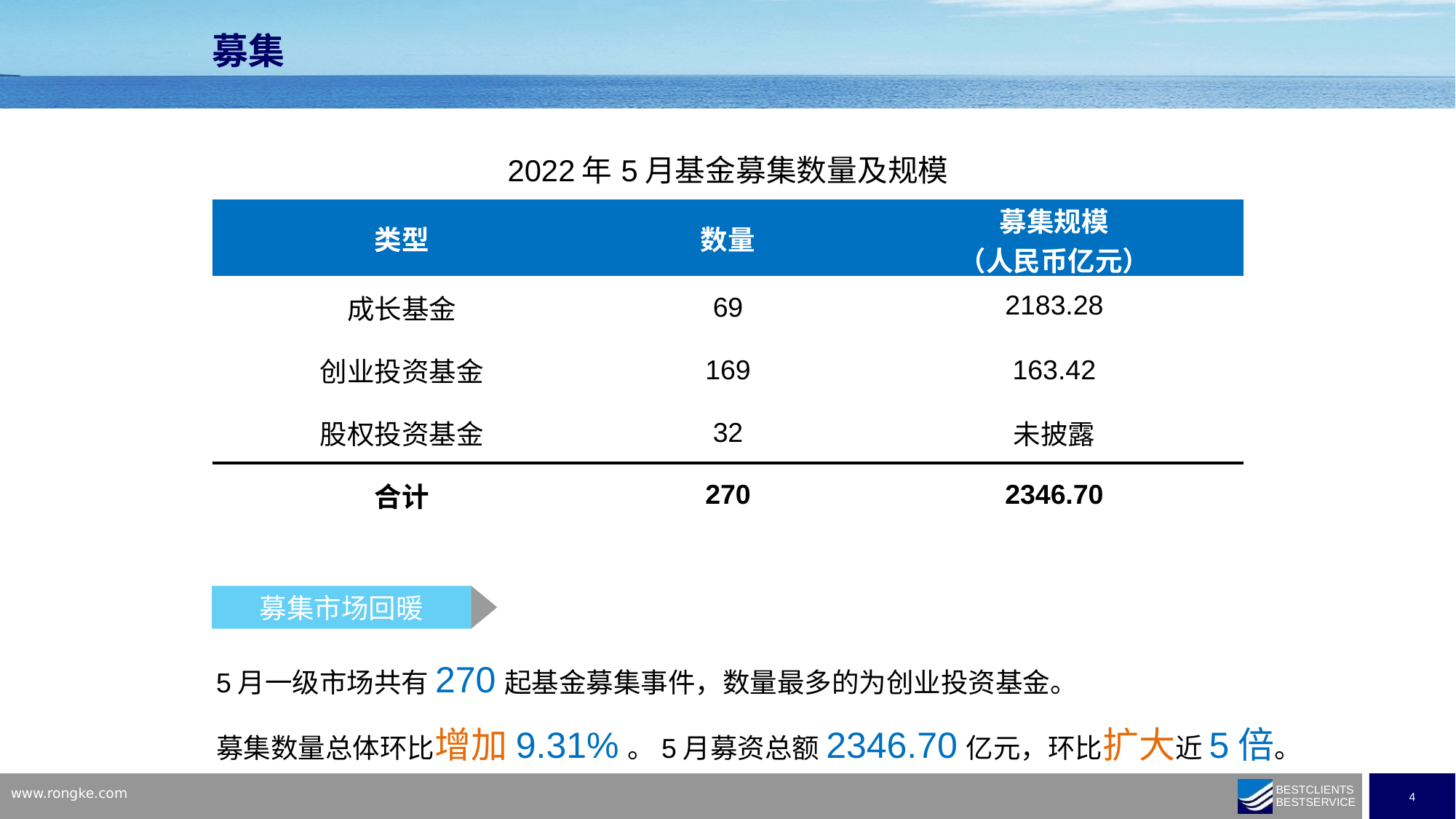

募集
| 2022年5月基金募集数量及规模 |  |  |
| --- | --- | --- |
| 类型 | 数量 | 募集规模 （人民币亿元） |
| 成长基金 | 69 | 2183.28 |
| 创业投资基金 | 169 | 163.42 |
| 股权投资基金 | 32 | 未披露 |
| 合计 | 270 | 2346.70 |
募集市场回暖

5月一级市场共有270起基金募集事件，数量最多的为创业投资基金。
募集数量总体环比增加9.31%。5月募资总额2346.70亿元，环比扩大近5倍。